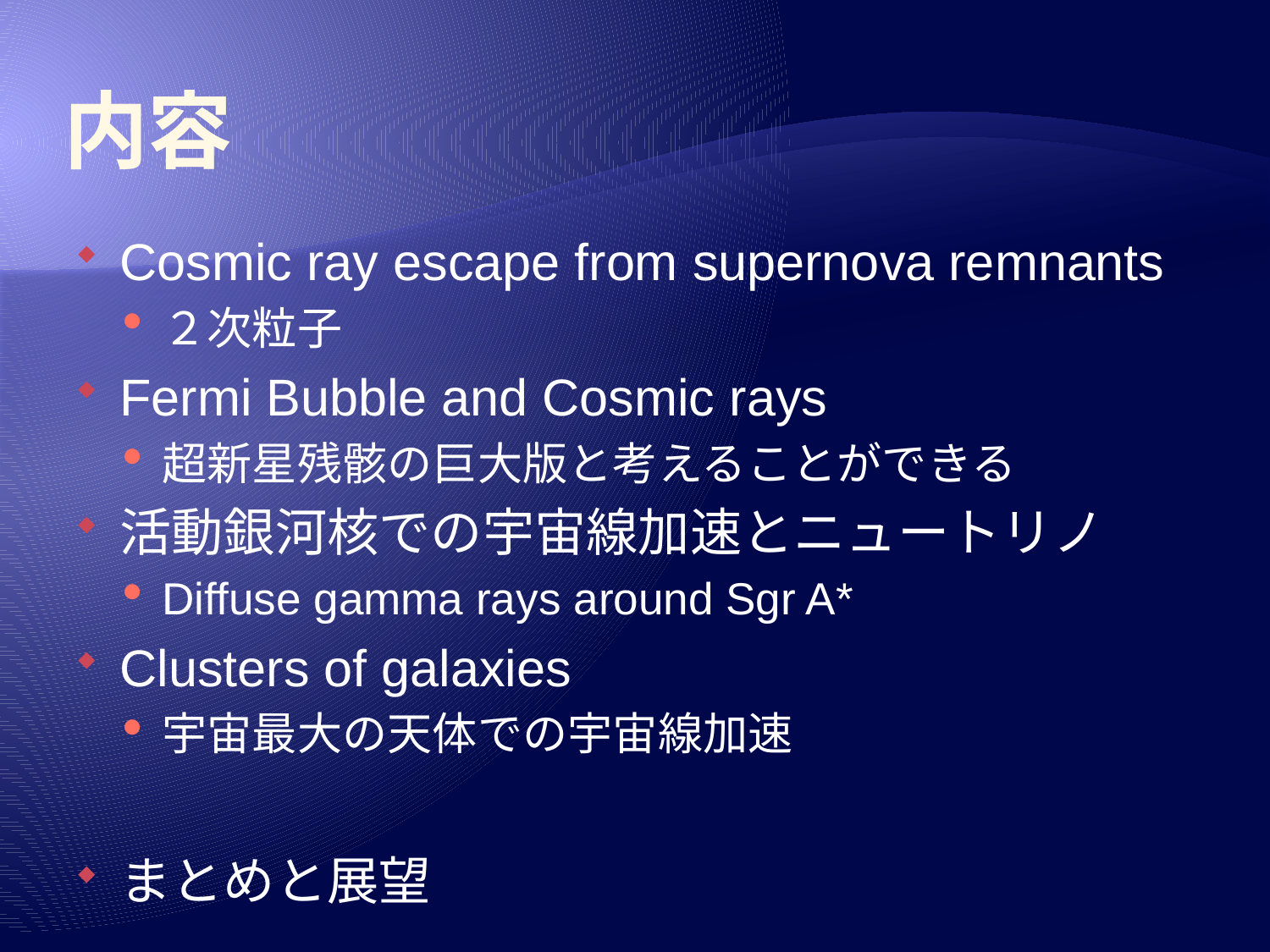

# 内容
Cosmic ray escape from supernova remnants
２次粒子
Fermi Bubble and Cosmic rays
超新星残骸の巨大版と考えることができる
活動銀河核での宇宙線加速とニュートリノ
Diffuse gamma rays around Sgr A*
Clusters of galaxies
宇宙最大の天体での宇宙線加速

まとめと展望